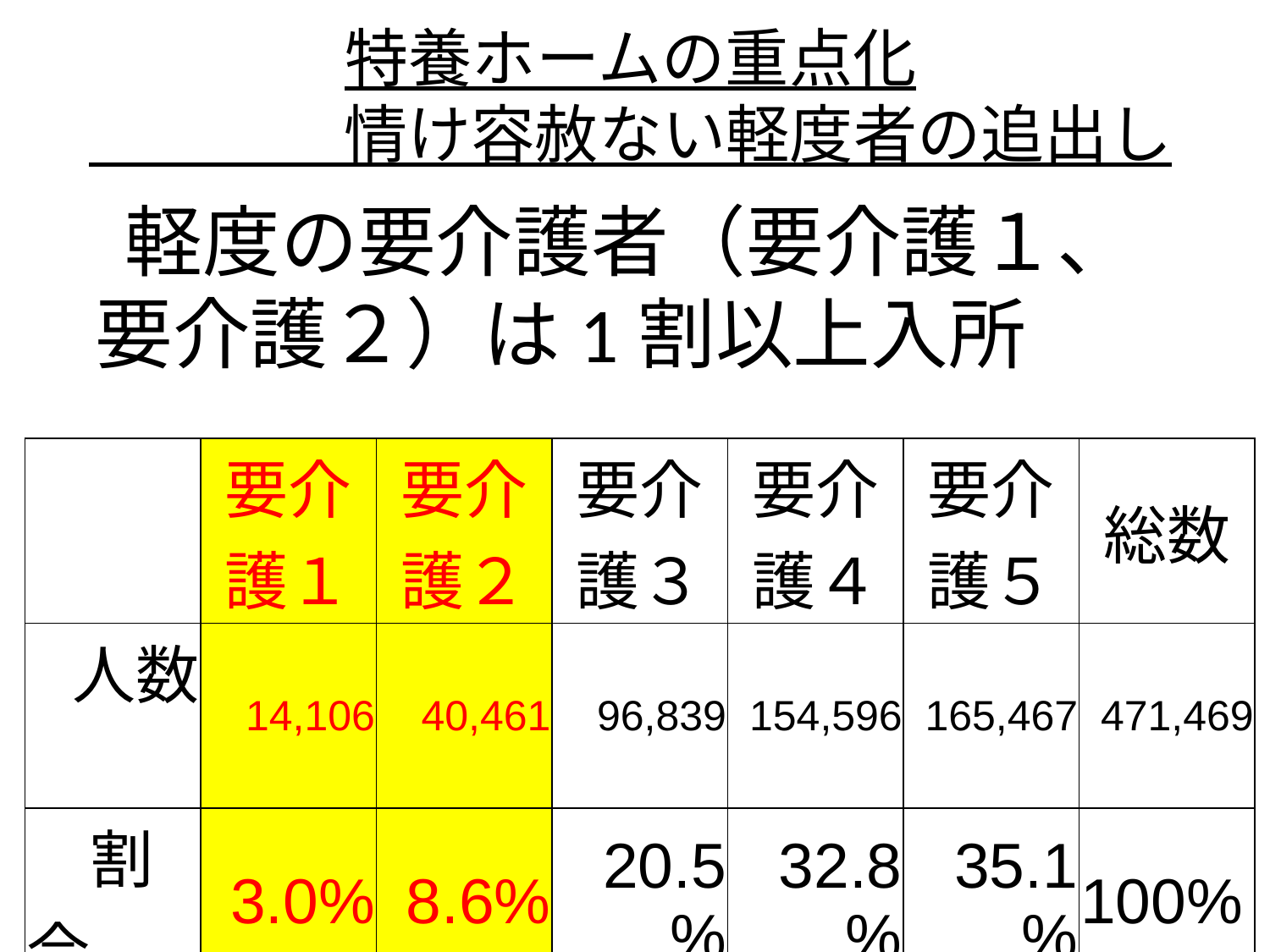

# 特養ホームの重点化 　　　　情け容赦ない軽度者の追出し
　軽度の要介護者（要介護１、要介護２）は1割以上入所

|  | 要介護１ | 要介護２ | 要介護３ | 要介護４ | 要介護５ | 総数 |
| --- | --- | --- | --- | --- | --- | --- |
| 人数 | 14,106 | 40,461 | 96,839 | 154,596 | 165,467 | 471,469 |
| 割合 | 3.0% | 8.6% | 20.5% | 32.8% | 35.1% | 100% |